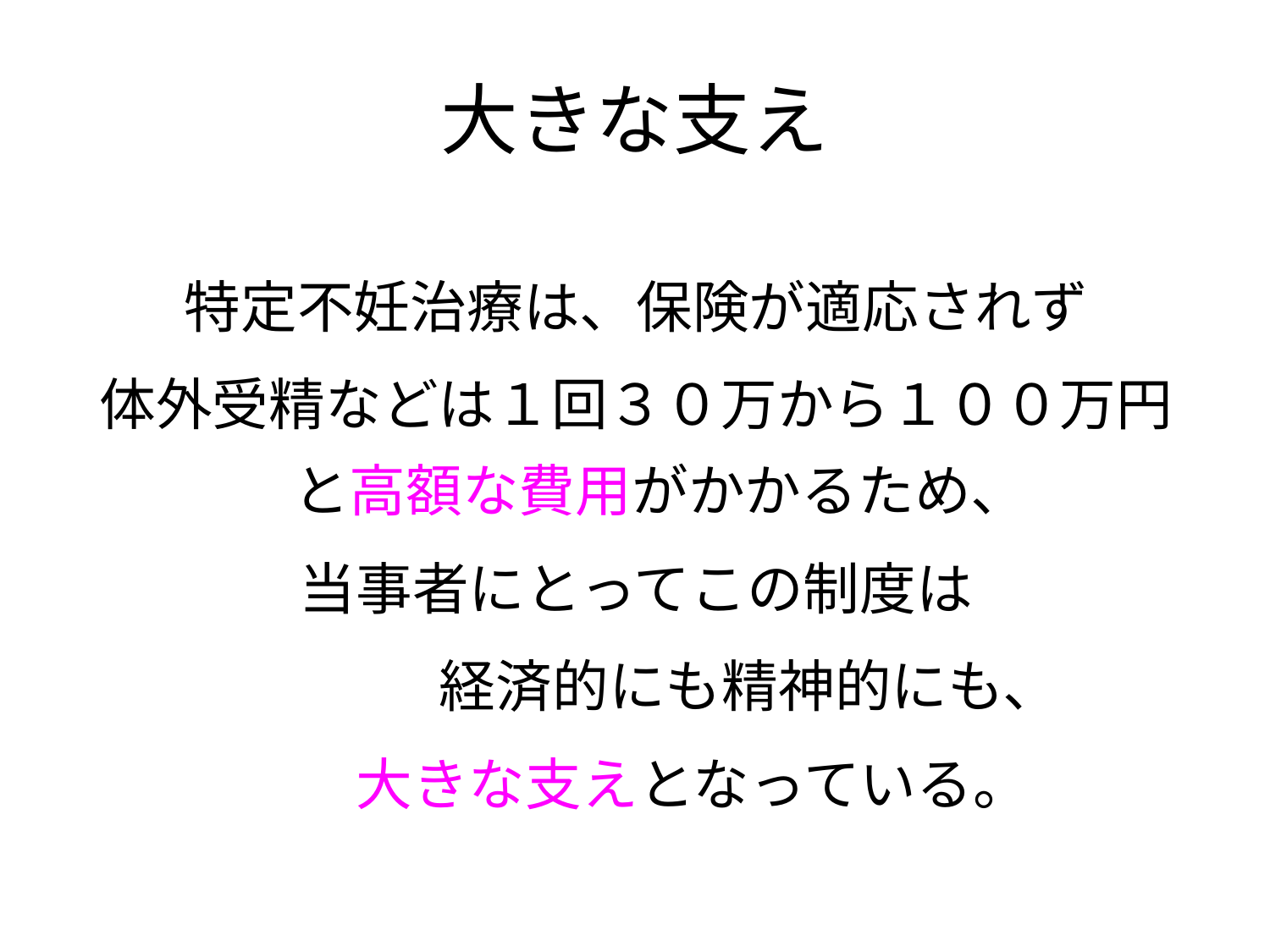

# 大きな支え
特定不妊治療は、保険が適応されず
体外受精などは１回３０万から１００万円と高額な費用がかかるため、
当事者にとってこの制度は
　　　　経済的にも精神的にも、
　　大きな支えとなっている。